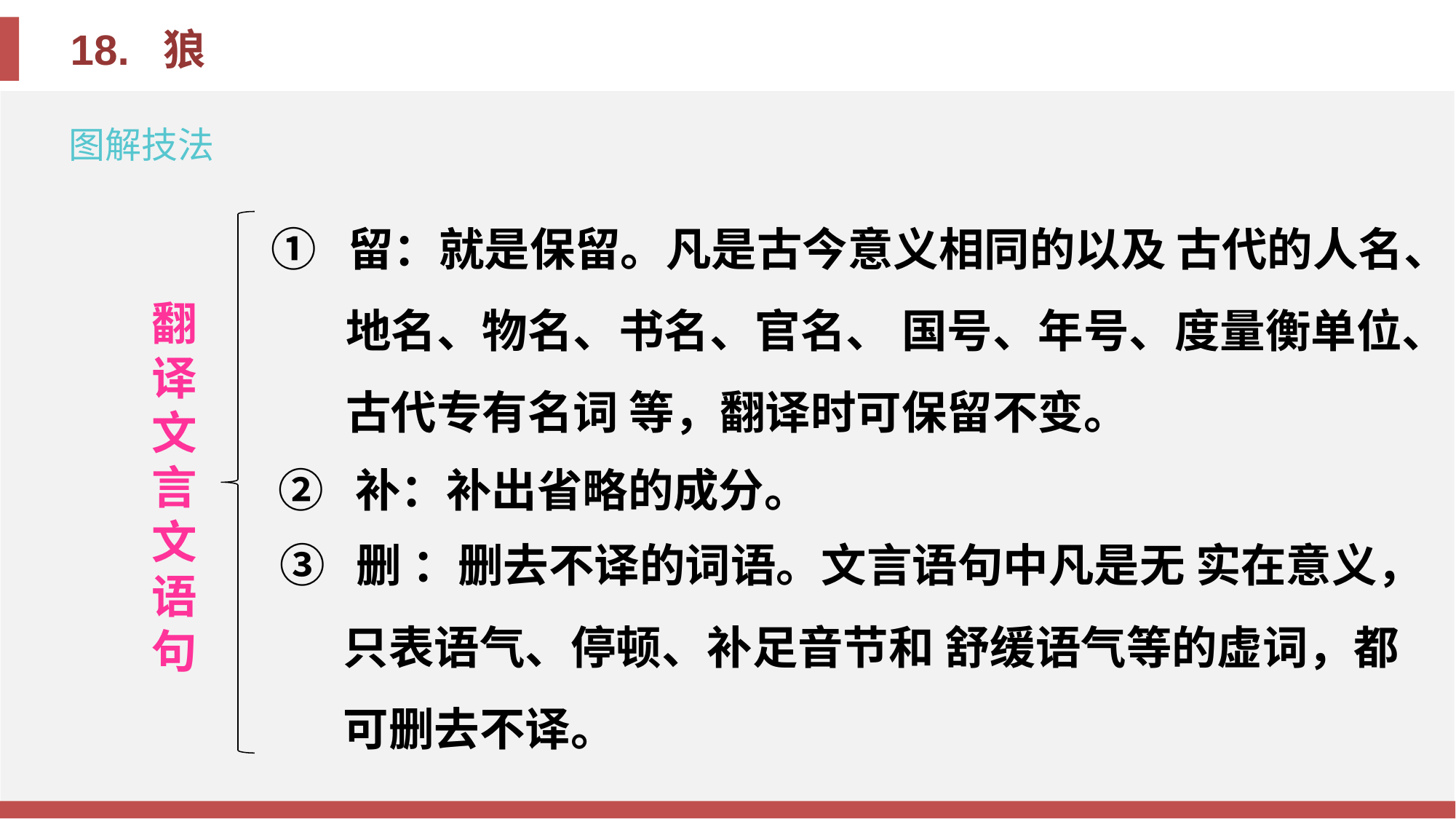

图解技法
①  留：就是保留。凡是古今意义相同的以及 古代的人名、地名、物名、书名、官名、 国号、年号、度量衡单位、古代专有名词 等，翻译时可保留不变。

翻译文言文语句
②  补：补出省略的成分。
③  删 ：删去不译的词语。文言语句中凡是无 实在意义，只表语气、停顿、补足音节和 舒缓语气等的虚词，都可删去不译。